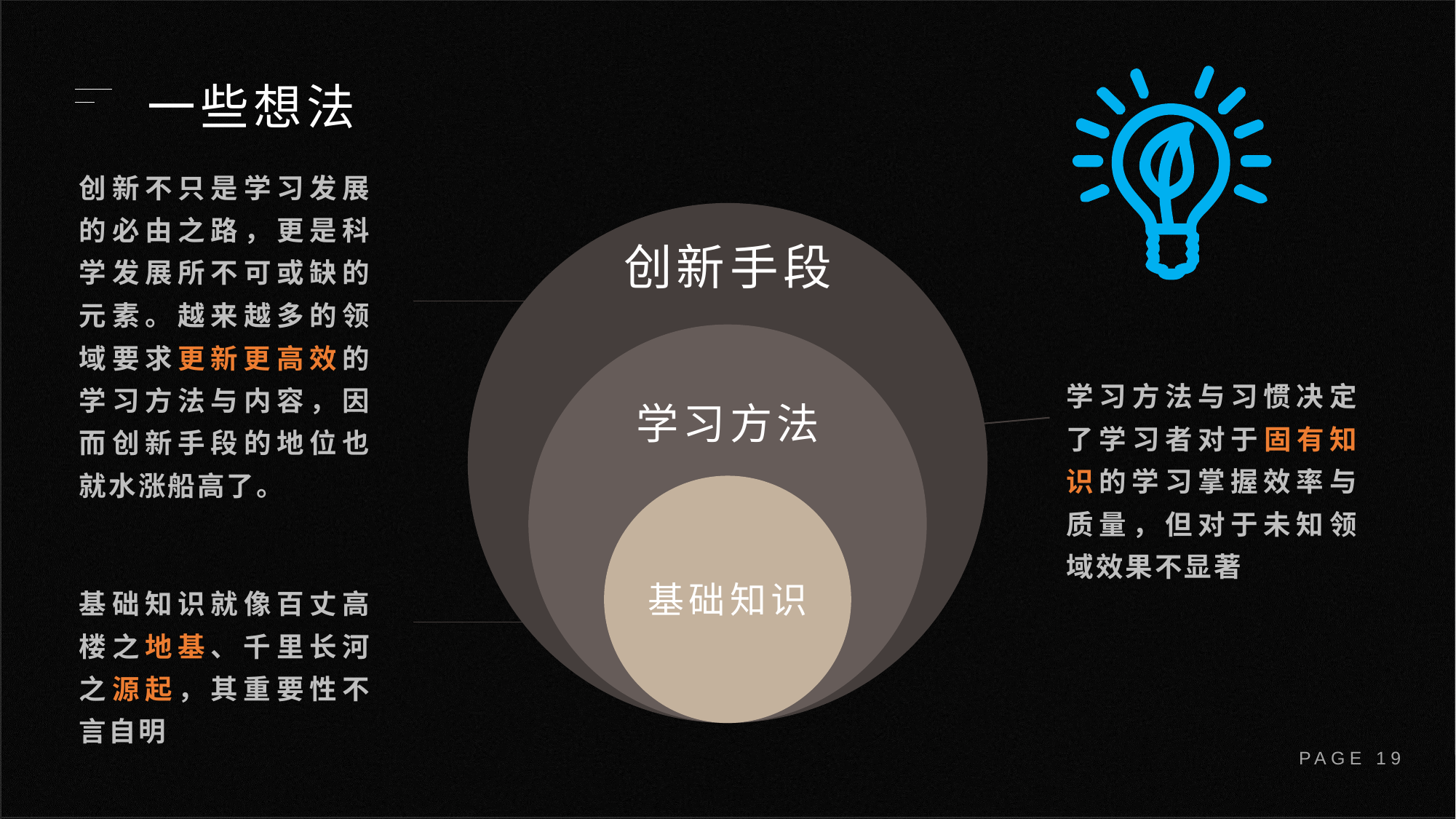

一些想法
创新不只是学习发展的必由之路，更是科学发展所不可或缺的元素。越来越多的领域要求更新更高效的学习方法与内容，因而创新手段的地位也就水涨船高了。

创新手段

学习方法与习惯决定了学习者对于固有知识的学习掌握效率与质量，但对于未知领域效果不显著
学习方法

基础知识就像百丈高楼之地基、千里长河之源起，其重要性不言自明
基础知识
PAGE 19